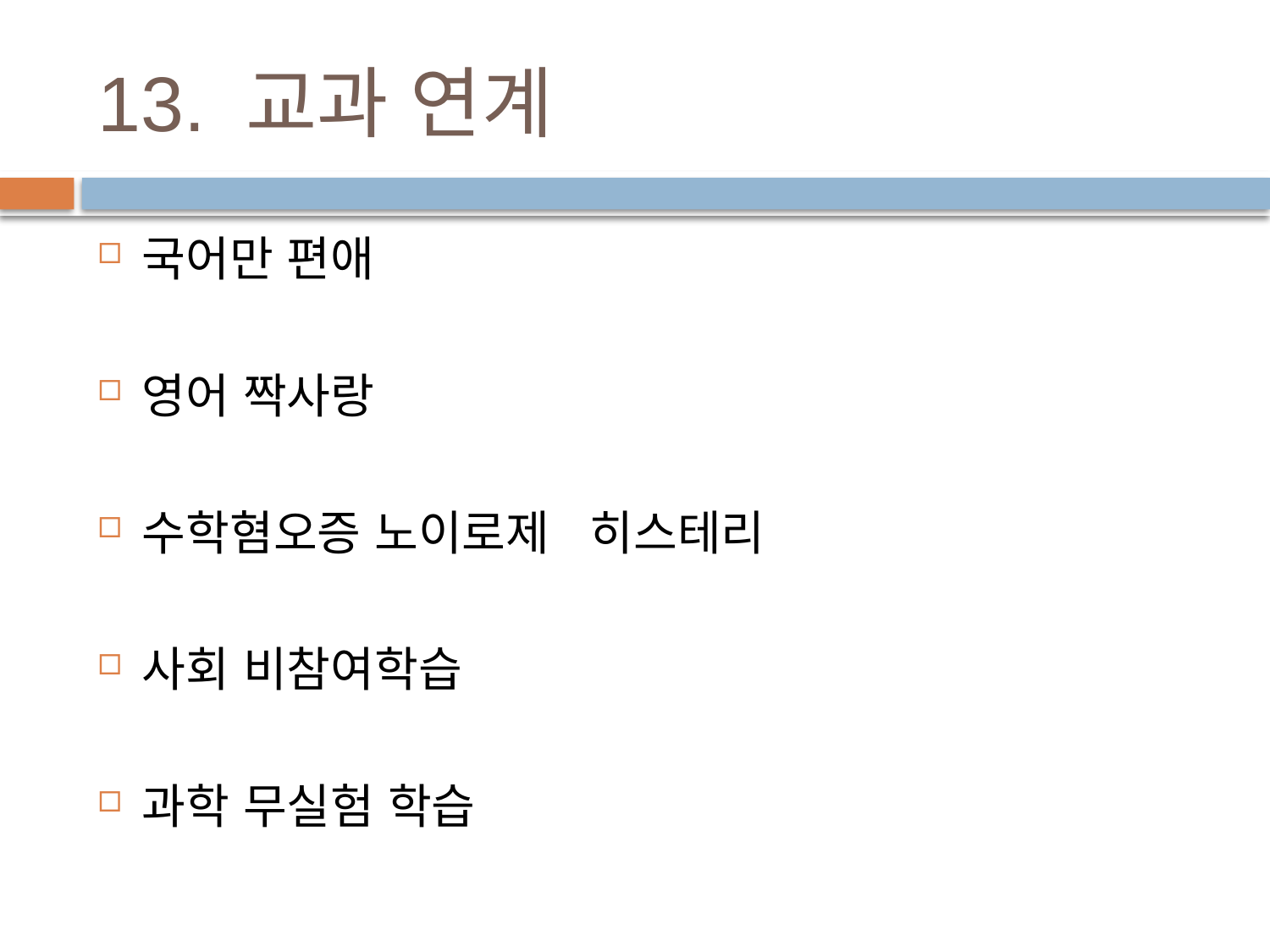

# 13. 교과 연계
국어만 편애

영어 짝사랑

수학혐오증 노이로제   히스테리

사회 비참여학습

과학 무실험 학습